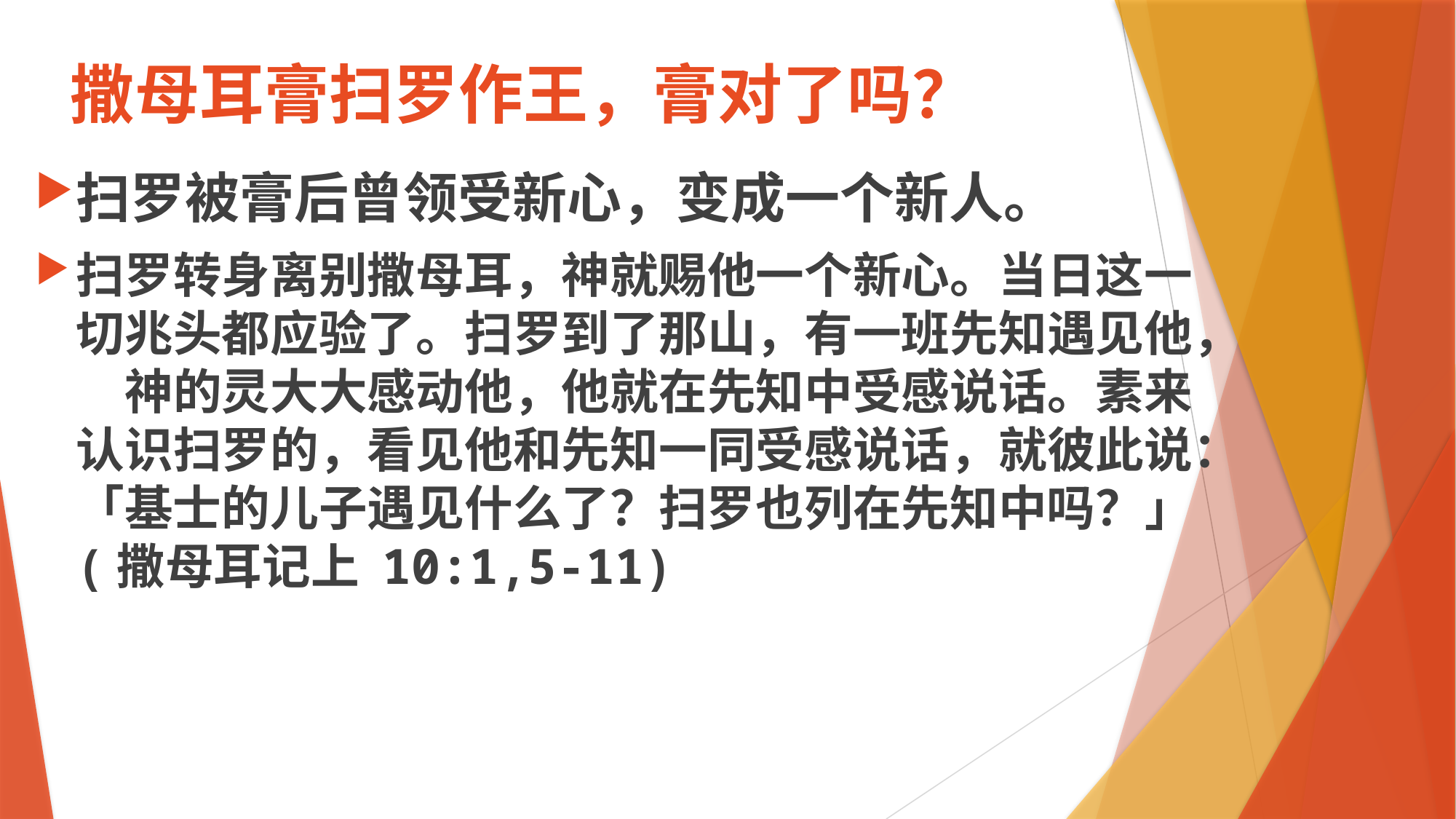

# 撒母耳膏扫罗作王，膏对了吗？
扫罗被膏后曾领受新心，变成一个新人。
扫罗转身离别撒母耳，神就赐他一个新心。当日这一切兆头都应验了。扫罗到了那山，有一班先知遇见他，　神的灵大大感动他，他就在先知中受感说话。素来认识扫罗的，看见他和先知一同受感说话，就彼此说：「基士的儿子遇见什么了？扫罗也列在先知中吗？」 (撒母耳记上 10:1,5-11)